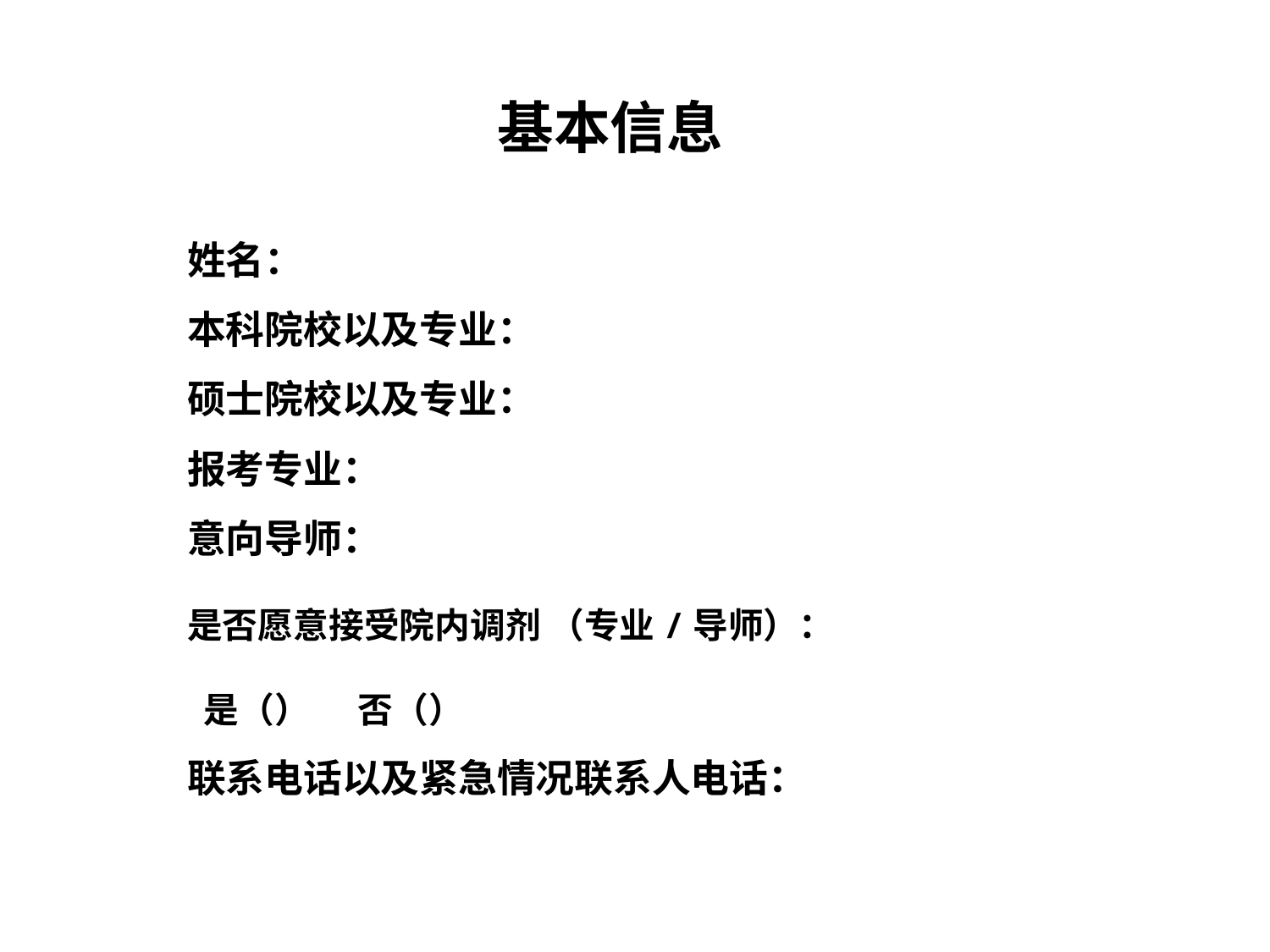

基本信息
姓名：
本科院校以及专业：
硕士院校以及专业：
报考专业：
意向导师：
是否愿意接受院内调剂 （专业/导师）：
 是（）      否（）
联系电话以及紧急情况联系人电话：